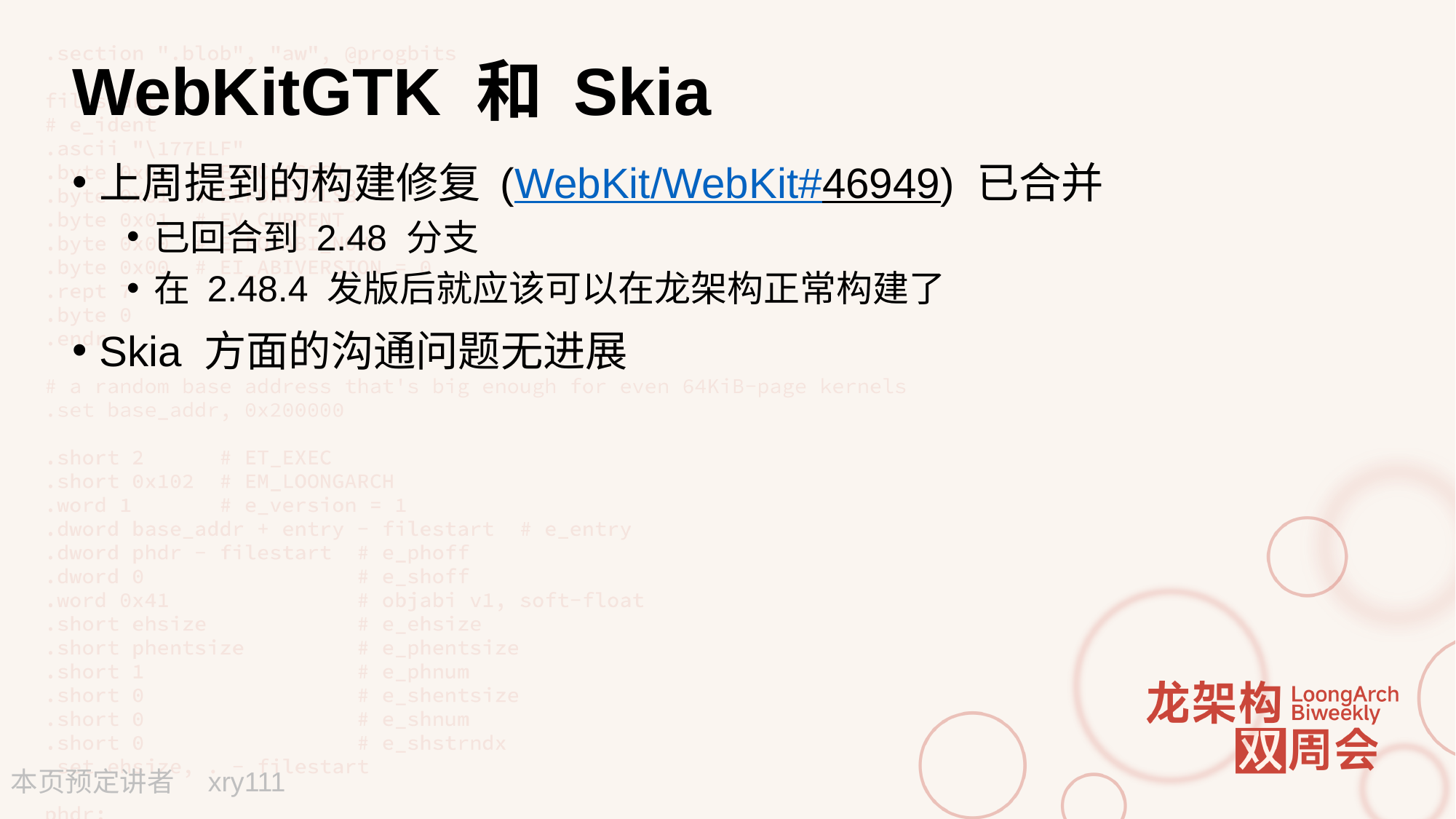

# WebKitGTK 和 Skia
上周提到的构建修复 (WebKit/WebKit#46949) 已合并
已回合到 2.48 分支
在 2.48.4 发版后就应该可以在龙架构正常构建了
Skia 方面的沟通问题无进展
xry111